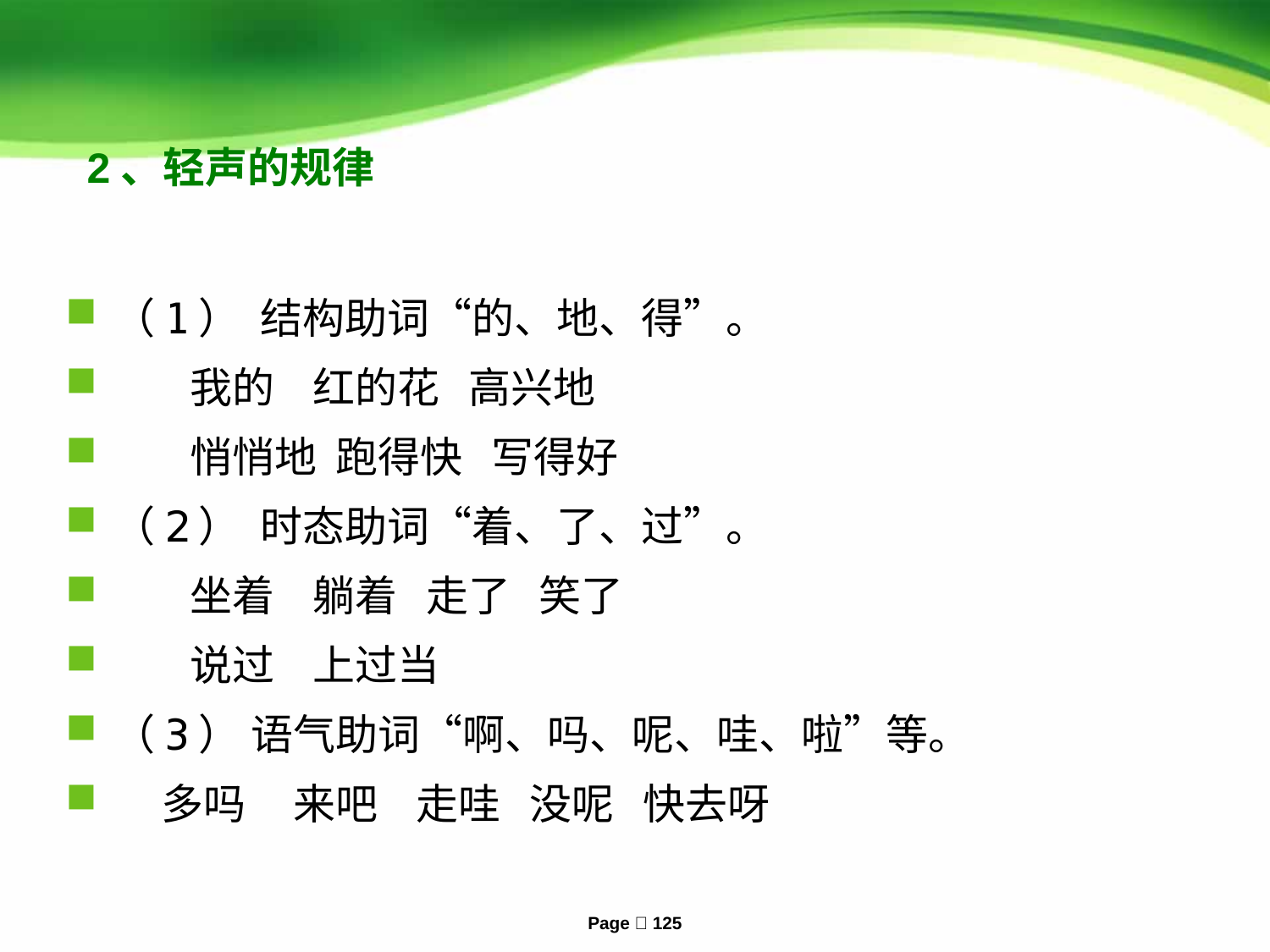

# 2、轻声的规律
（1）  结构助词“的、地、得”。
       我的    红的花   高兴地
       悄悄地  跑得快   写得好
（2）  时态助词“着、了、过”。
       坐着    躺着   走了   笑了
       说过    上过当
（3） 语气助词“啊、吗、呢、哇、啦”等。
    多吗     来吧    走哇   没呢   快去呀